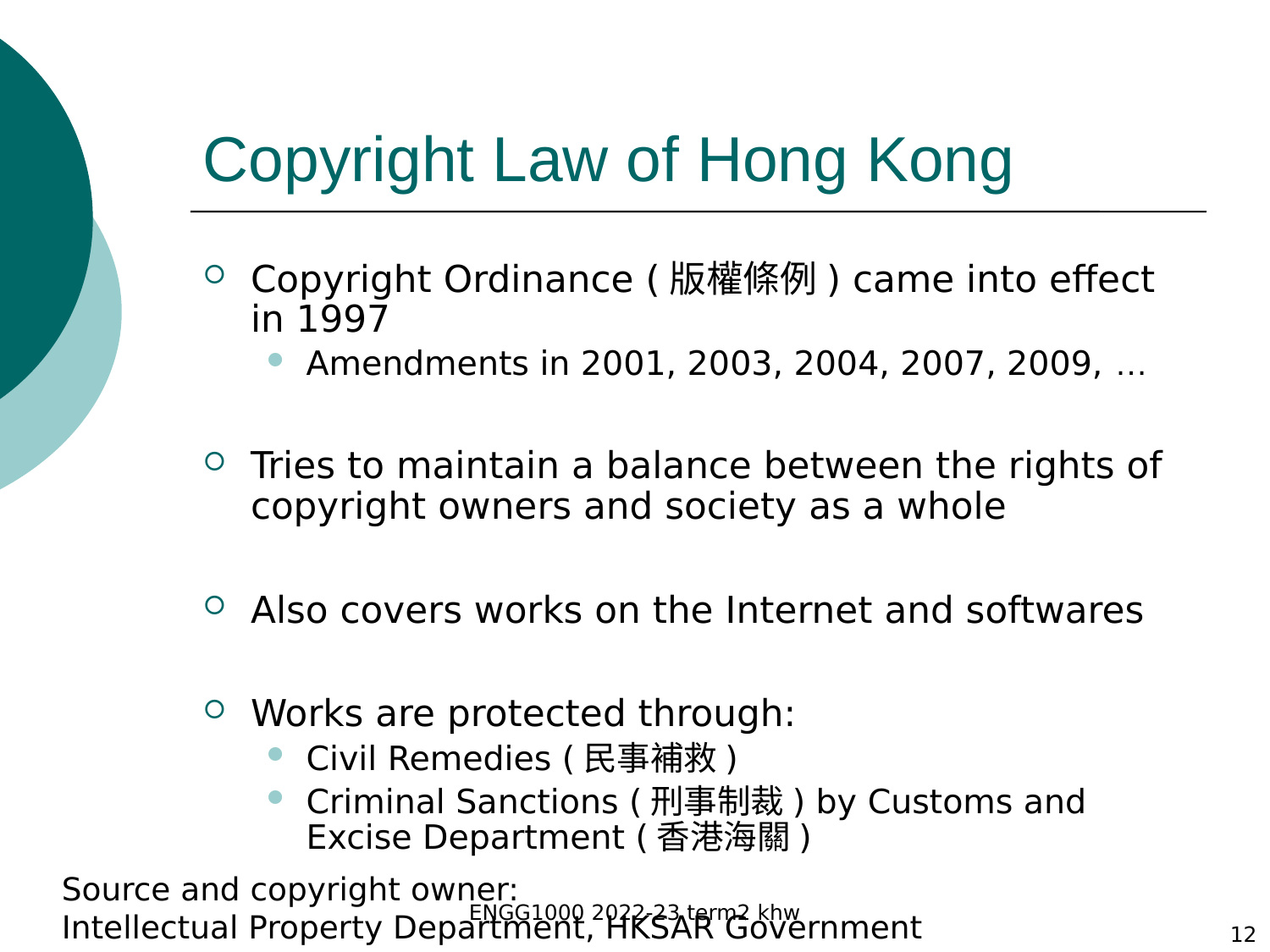

# Copyright Law of Hong Kong
Copyright Ordinance (版權條例) came into effect in 1997
Amendments in 2001, 2003, 2004, 2007, 2009, …

Tries to maintain a balance between the rights of copyright owners and society as a whole

Also covers works on the Internet and softwares

Works are protected through:
Civil Remedies (民事補救)
Criminal Sanctions (刑事制裁) by Customs and Excise Department (香港海關)
Source and copyright owner:
Intellectual Property Department, HKSAR Government
ENGG1000 2022-23 term2 khw
12